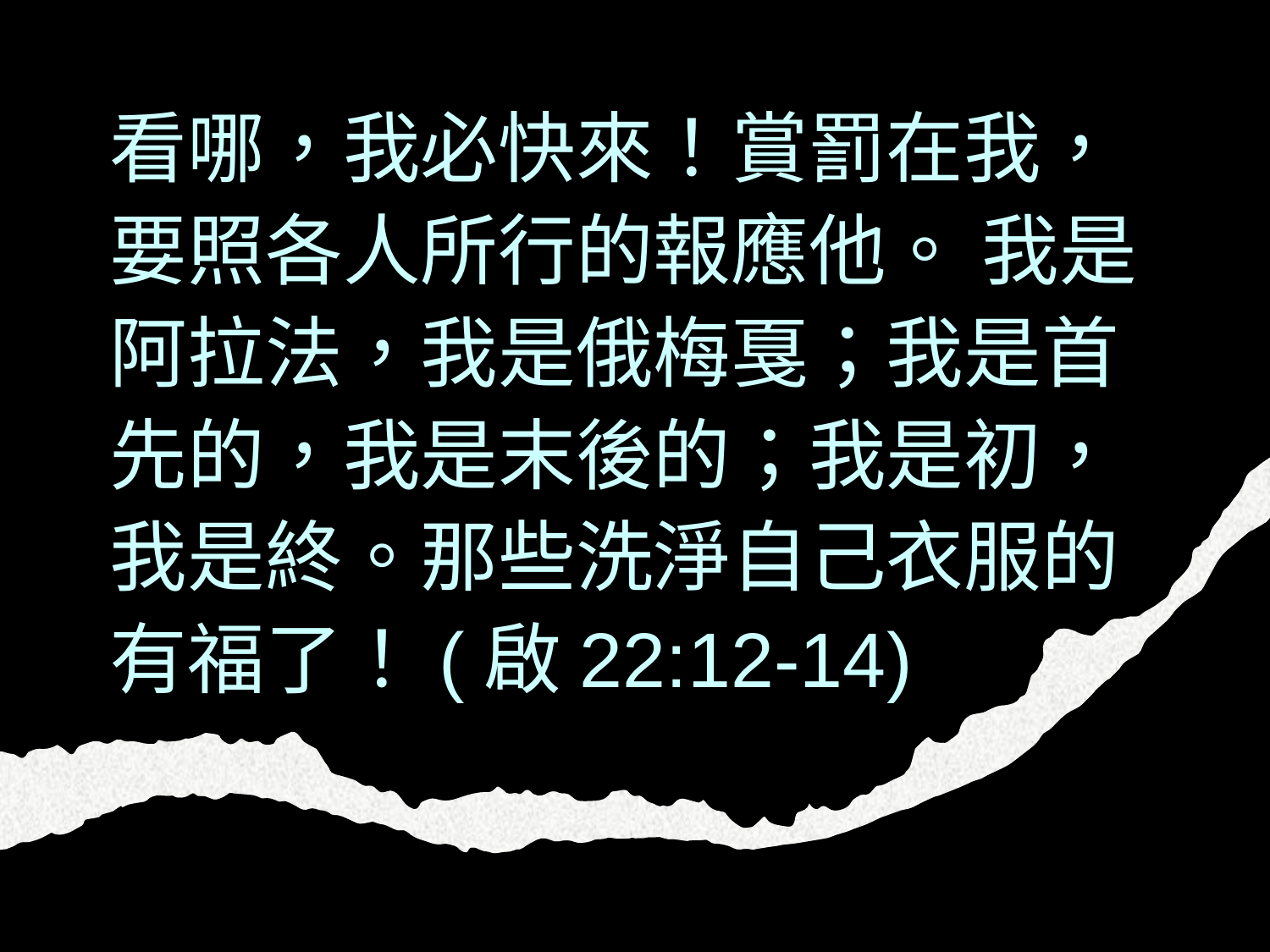

看哪，我必快來！賞罰在我，要照各人所行的報應他。 我是阿拉法，我是俄梅戛；我是首先的，我是末後的；我是初，我是終。那些洗淨自己衣服的有福了！(啟22:12-14)